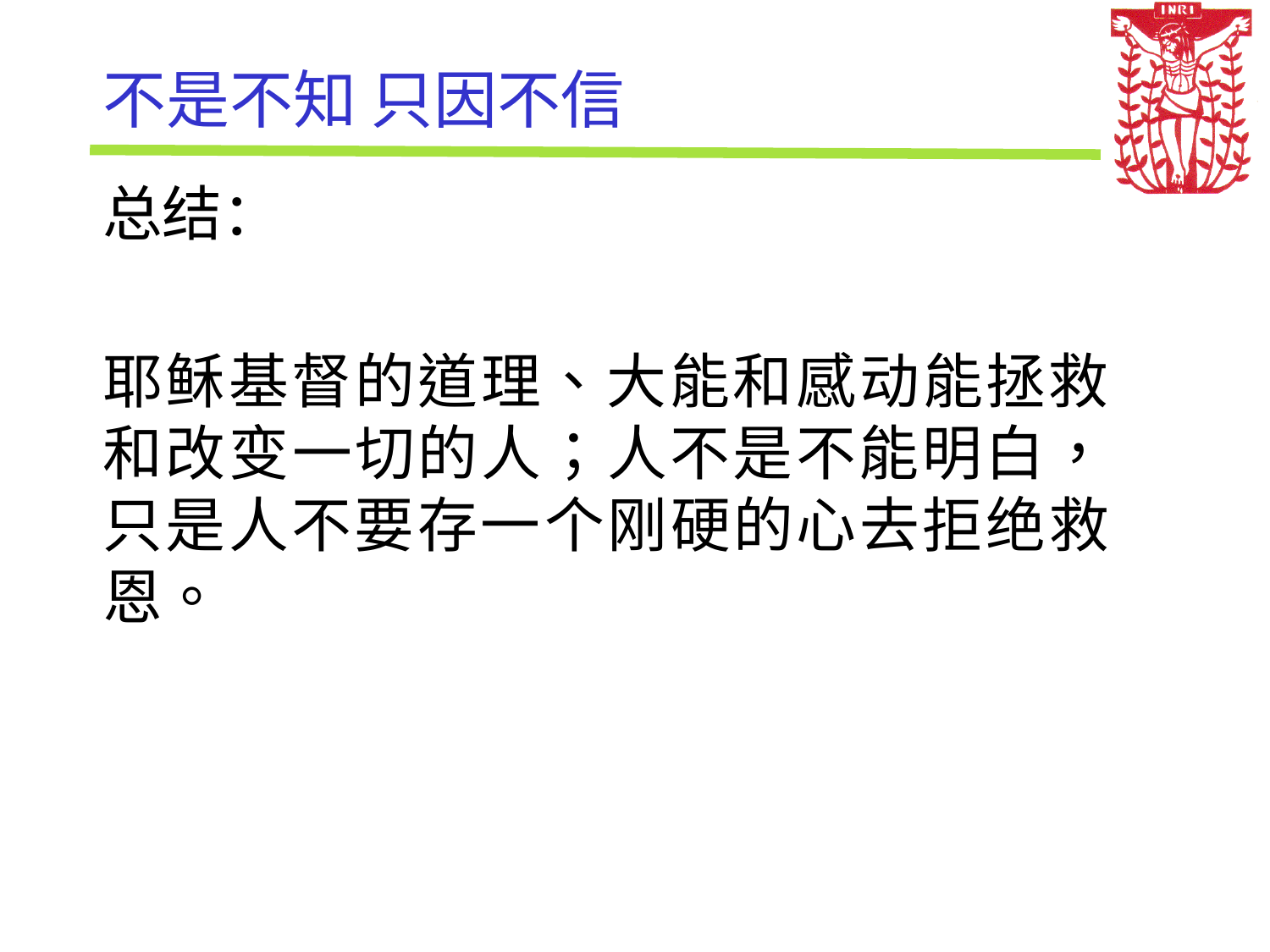

# 不是不知 只因不信
总结：

耶稣基督的道理、大能和感动能拯救和改变一切的人；人不是不能明白，只是人不要存一个刚硬的心去拒绝救恩。